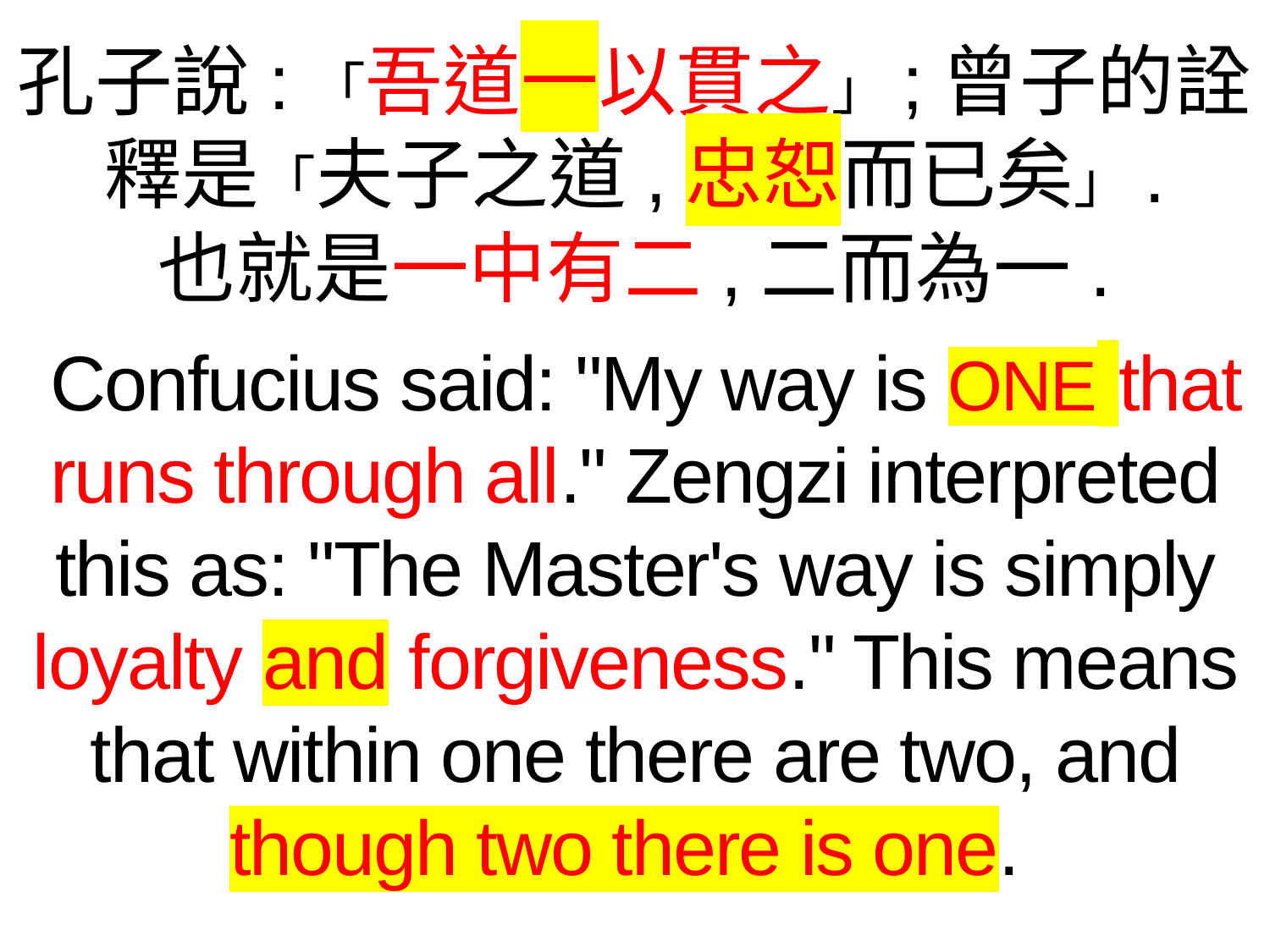

孔子說:「吾道一以貫之」;曾子的詮釋是「夫子之道,忠恕而已矣」.
也就是一中有二,二而為一.
 Confucius said: "My way is ONE that runs through all." Zengzi interpreted this as: "The Master's way is simply loyalty and forgiveness." This means that within one there are two, and though two there is one.